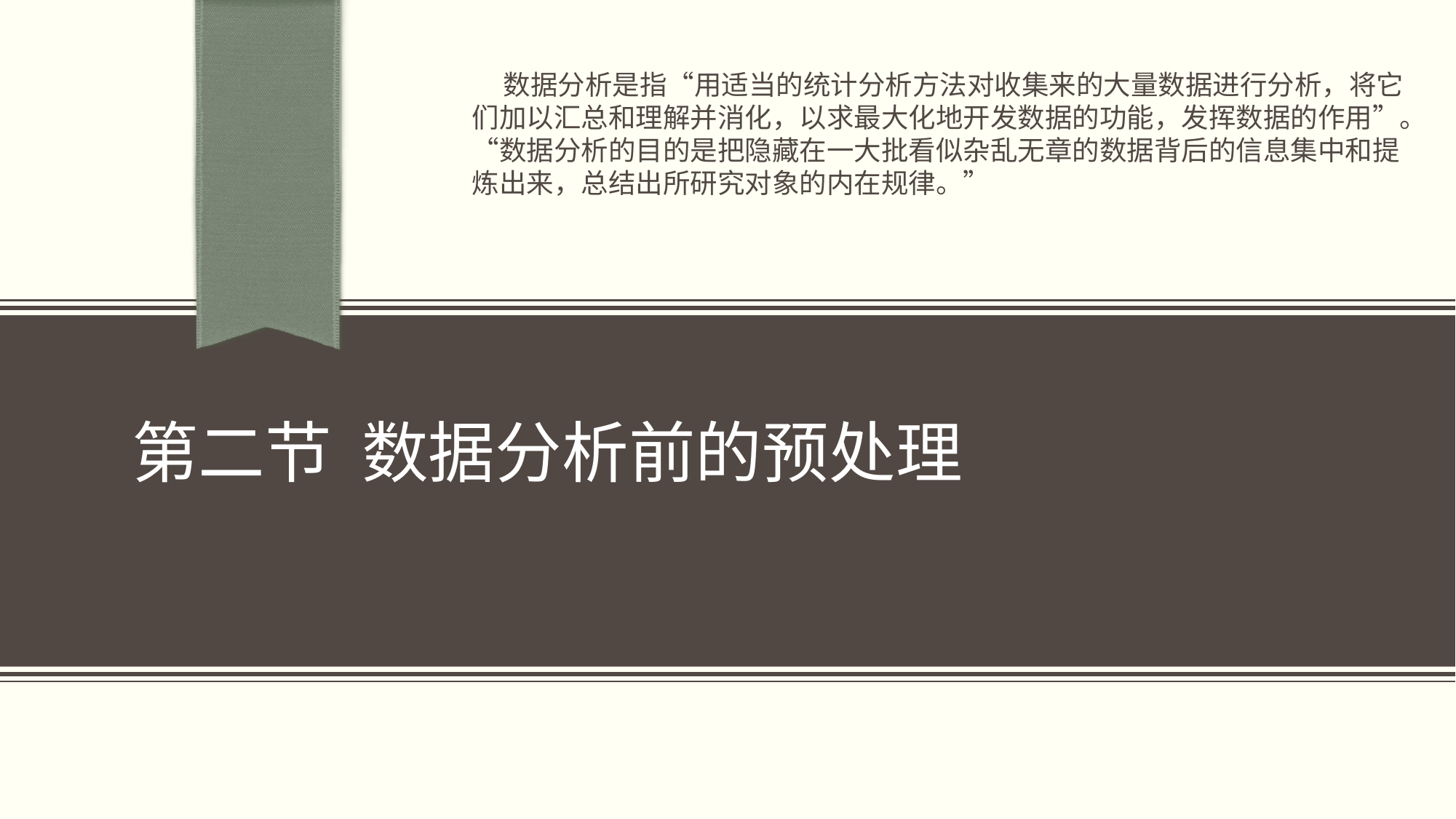

数据分析是指“用适当的统计分析方法对收集来的大量数据进行分析，将它们加以汇总和理解并消化，以求最大化地开发数据的功能，发挥数据的作用”。“数据分析的目的是把隐藏在一大批看似杂乱无章的数据背后的信息集中和提炼出来，总结出所研究对象的内在规律。”
# 第二节  数据分析前的预处理